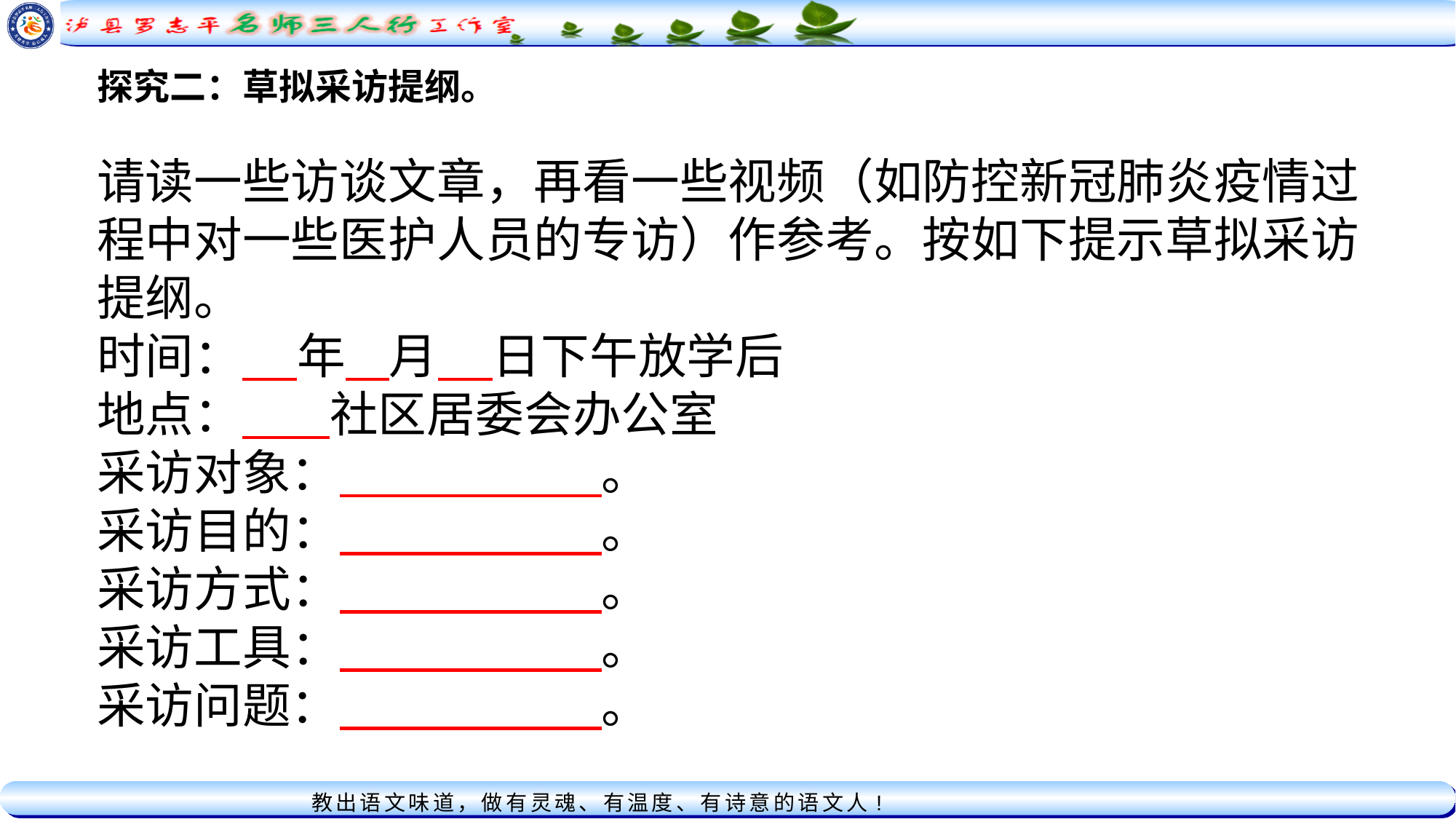

探究二：草拟采访提纲。

请读一些访谈文章，再看一些视频（如防控新冠肺炎疫情过程中对一些医护人员的专访）作参考。按如下提示草拟采访提纲。
时间：     年    月     日下午放学后
地点：        社区居委会办公室
采访对象：                        。
采访目的：                        。
采访方式：                        。
采访工具：                        。
采访问题：                        。